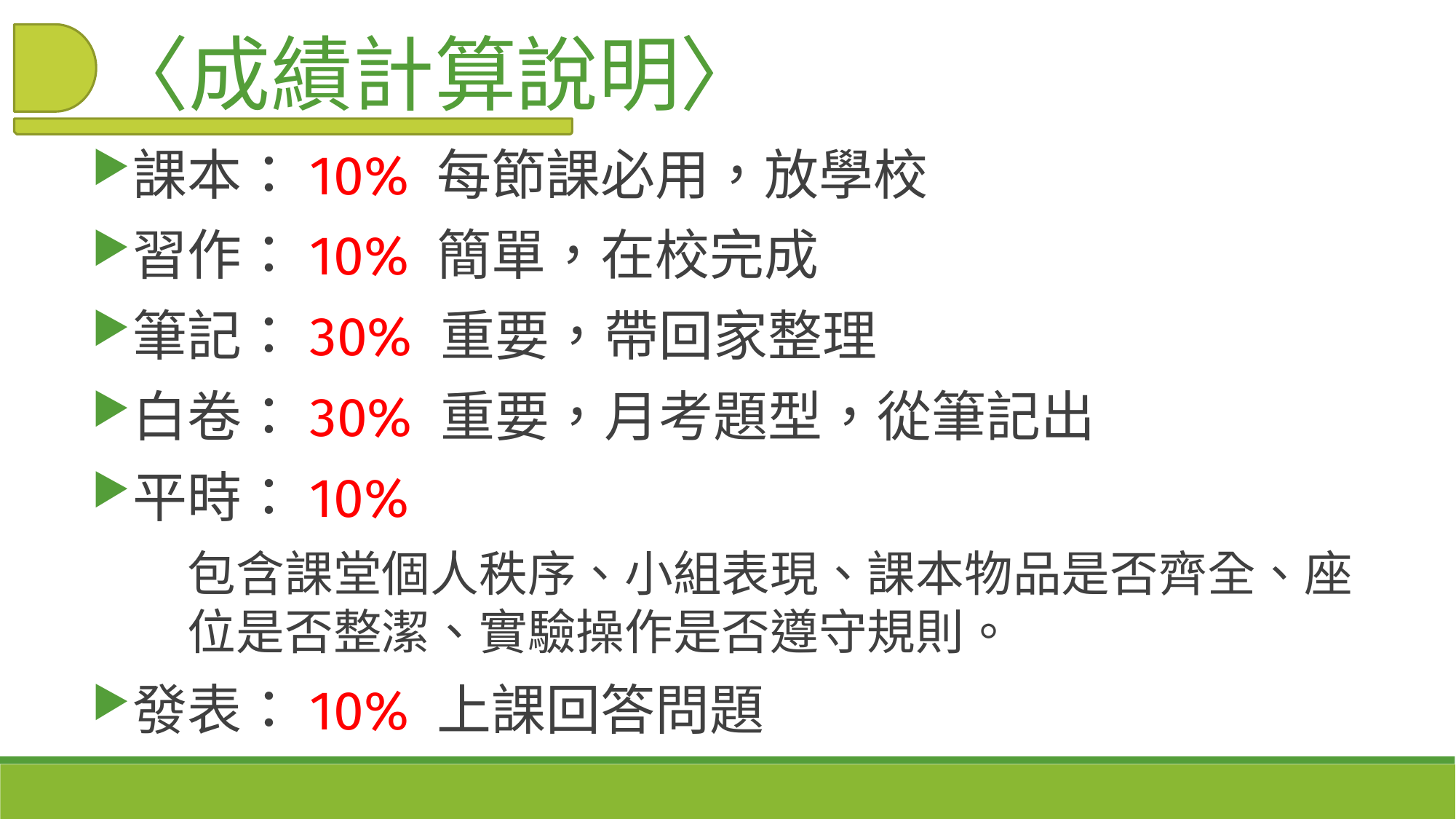

# 〈成績計算說明〉
課本：10% 每節課必用，放學校
習作：10% 簡單，在校完成
筆記：30% 重要，帶回家整理
白卷：30% 重要，月考題型，從筆記出
平時：10%
包含課堂個人秩序、小組表現、課本物品是否齊全、座位是否整潔、實驗操作是否遵守規則。
發表：10% 上課回答問題